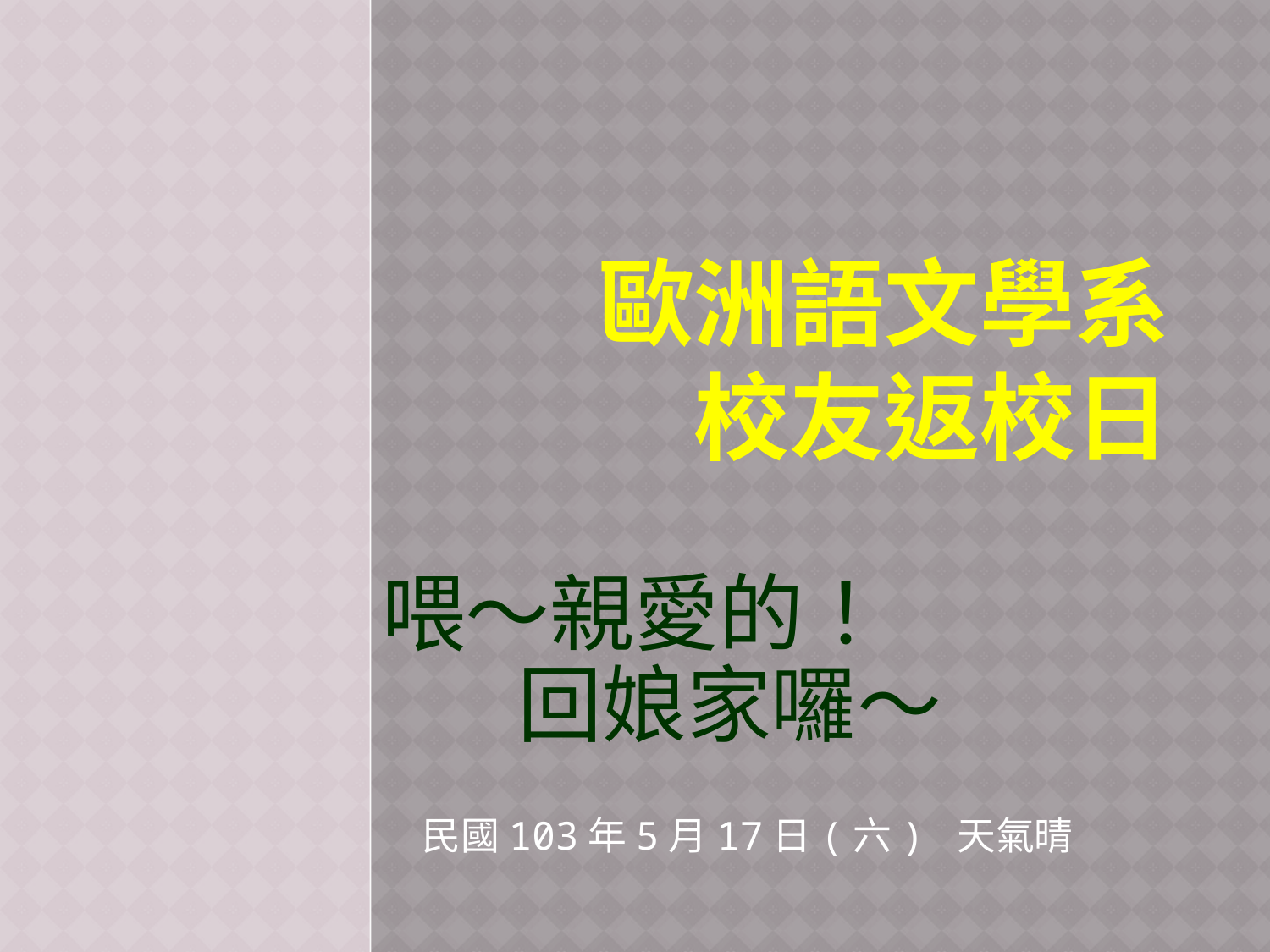

# 歐洲語文學系 校友返校日
喂～親愛的！
          回娘家囉～

民國103年5月17日(六) 天氣晴